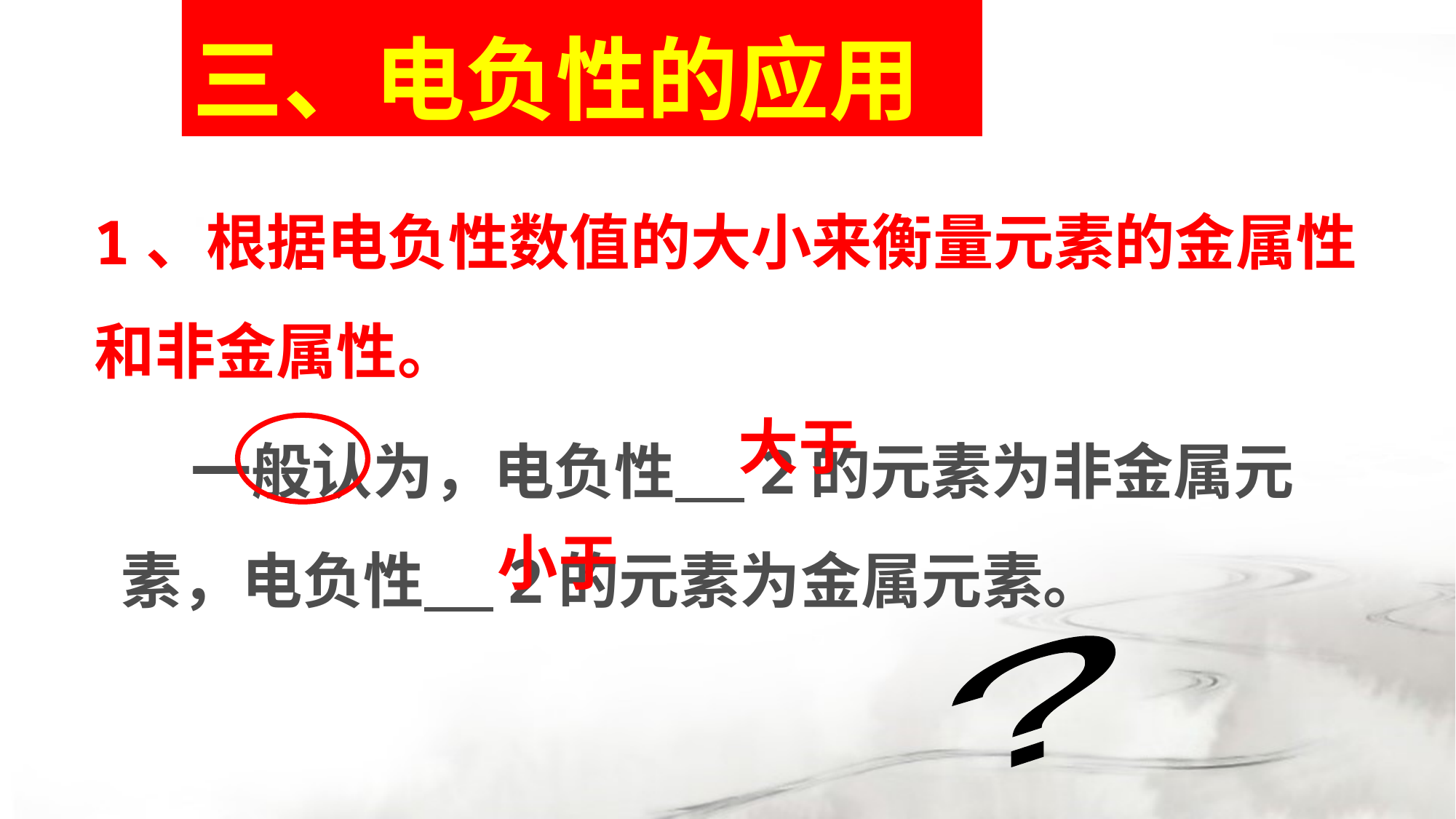

三、电负性的应用
1、根据电负性数值的大小来衡量元素的金属性和非金属性。
    一般认为，电负性     2的元素为非金属元素，电负性     2的元素为金属元素。
大于

小于
?